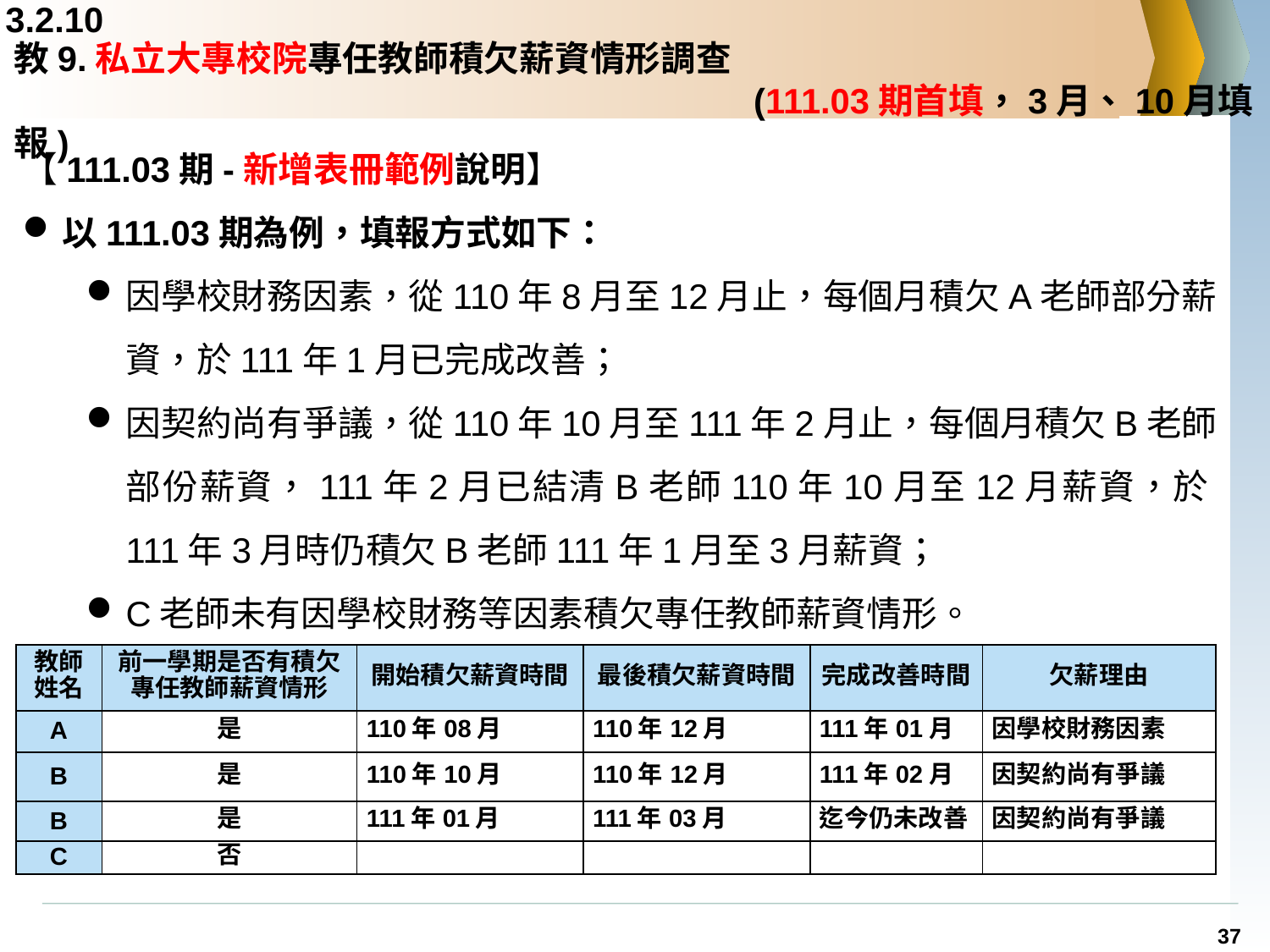

3.2.10
# 教9.私立大專校院專任教師積欠薪資情形調查 (111.03期首填，3月、10月填報)
【111.03期-新增表冊範例說明】
以111.03期為例，填報方式如下：
因學校財務因素，從110年8月至12月止，每個月積欠A老師部分薪資，於111年1月已完成改善；
因契約尚有爭議，從110年10月至111年2月止，每個月積欠B老師部份薪資，111年2月已結清B老師110年10月至12月薪資，於111年3月時仍積欠B老師111年1月至3月薪資；
C老師未有因學校財務等因素積欠專任教師薪資情形。
| 教師姓名 | 前一學期是否有積欠專任教師薪資情形 | 開始積欠薪資時間 | 最後積欠薪資時間 | 完成改善時間 | 欠薪理由 |
| --- | --- | --- | --- | --- | --- |
| A | 是 | 110年08月 | 110年12月 | 111年01月 | 因學校財務因素 |
| B | 是 | 110年10月 | 110年12月 | 111年02月 | 因契約尚有爭議 |
| B | 是 | 111年01月 | 111年03月 | 迄今仍未改善 | 因契約尚有爭議 |
| C | 否 |  |  |  |  |